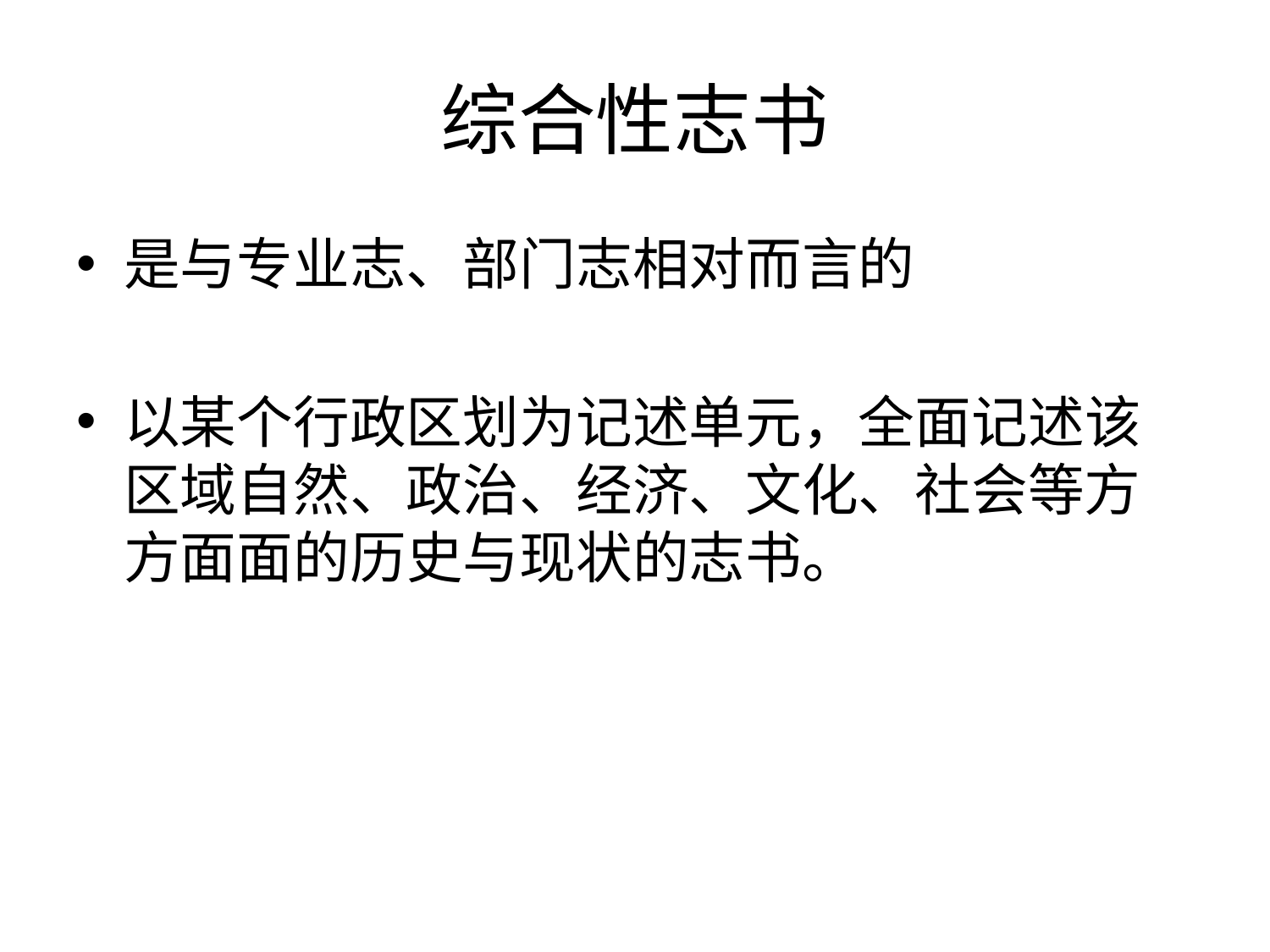

# 综合性志书
是与专业志、部门志相对而言的

以某个行政区划为记述单元，全面记述该区域自然、政治、经济、文化、社会等方方面面的历史与现状的志书。